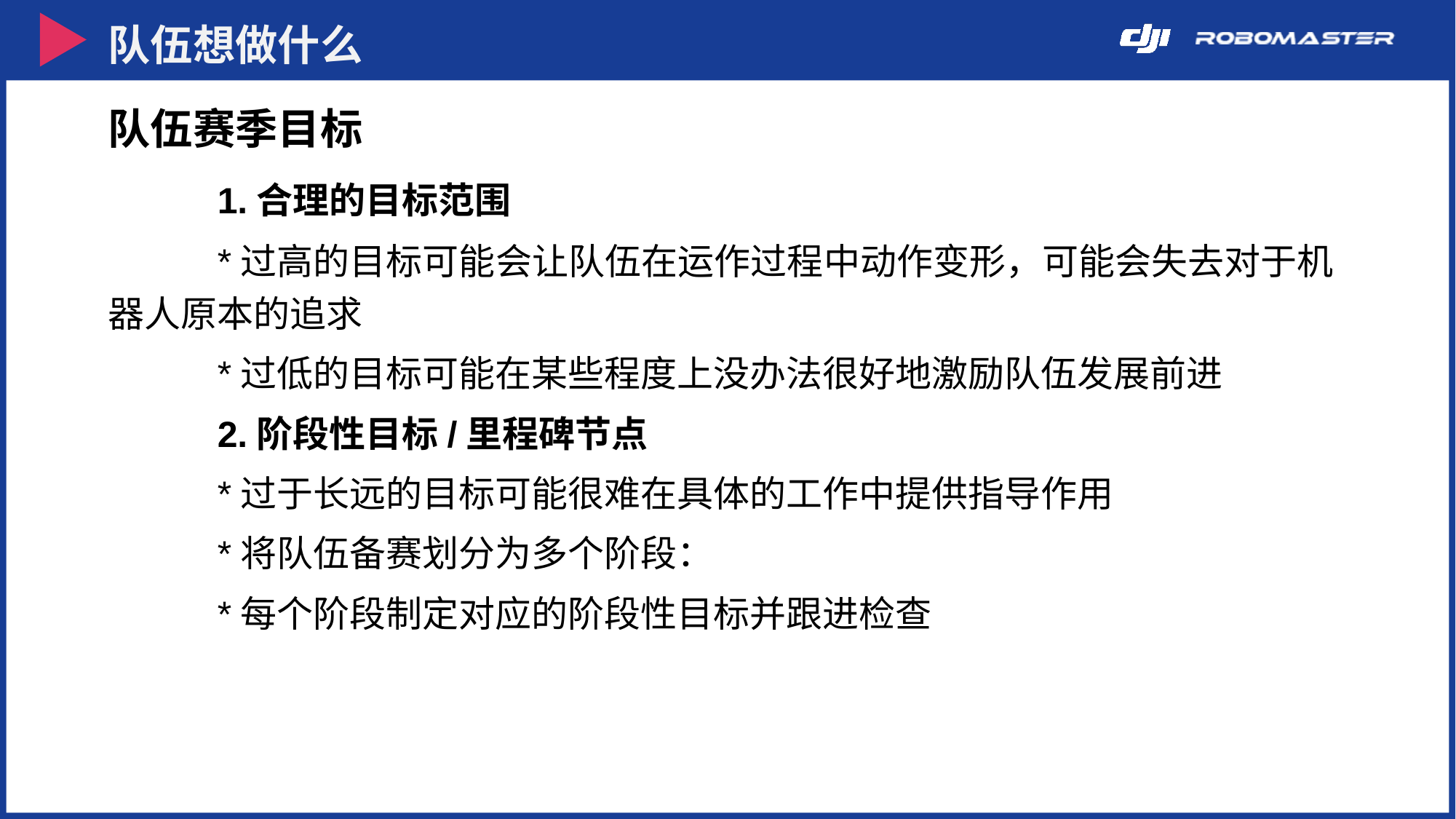

队伍想做什么
队伍赛季目标
	1.合理的目标范围
	*过高的目标可能会让队伍在运作过程中动作变形，可能会失去对于机器人原本的追求
	*过低的目标可能在某些程度上没办法很好地激励队伍发展前进
	2.阶段性目标/里程碑节点
	*过于长远的目标可能很难在具体的工作中提供指导作用
	*将队伍备赛划分为多个阶段：
	*每个阶段制定对应的阶段性目标并跟进检查